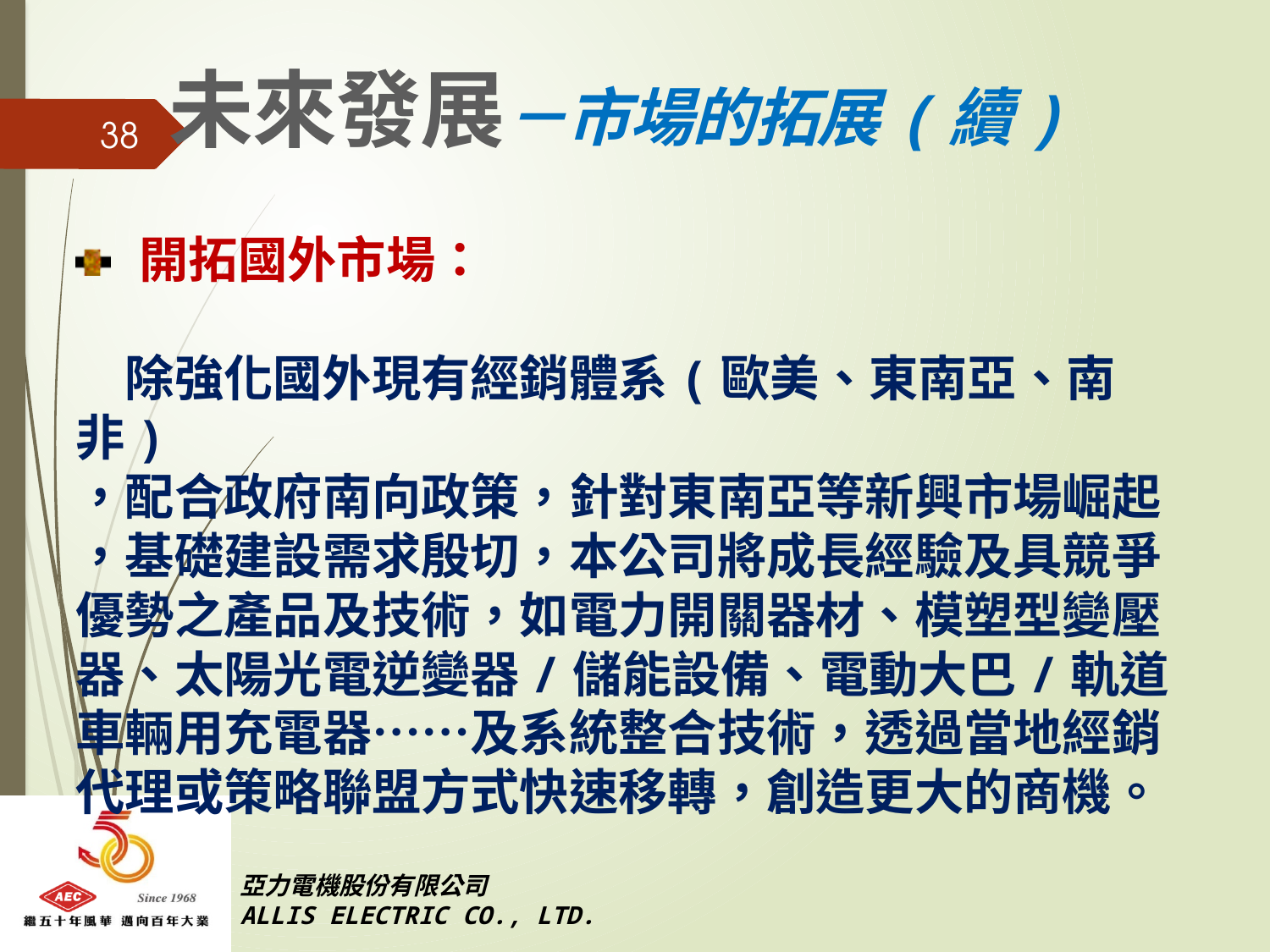

未來發展－市場的拓展(續)
38
開拓國外市場：

　除強化國外現有經銷體系(歐美、東南亞、南非)
，配合政府南向政策，針對東南亞等新興市場崛起
，基礎建設需求殷切，本公司將成長經驗及具競爭優勢之產品及技術，如電力開關器材、模塑型變壓器、太陽光電逆變器/儲能設備、電動大巴/軌道車輛用充電器……及系統整合技術，透過當地經銷代理或策略聯盟方式快速移轉，創造更大的商機。